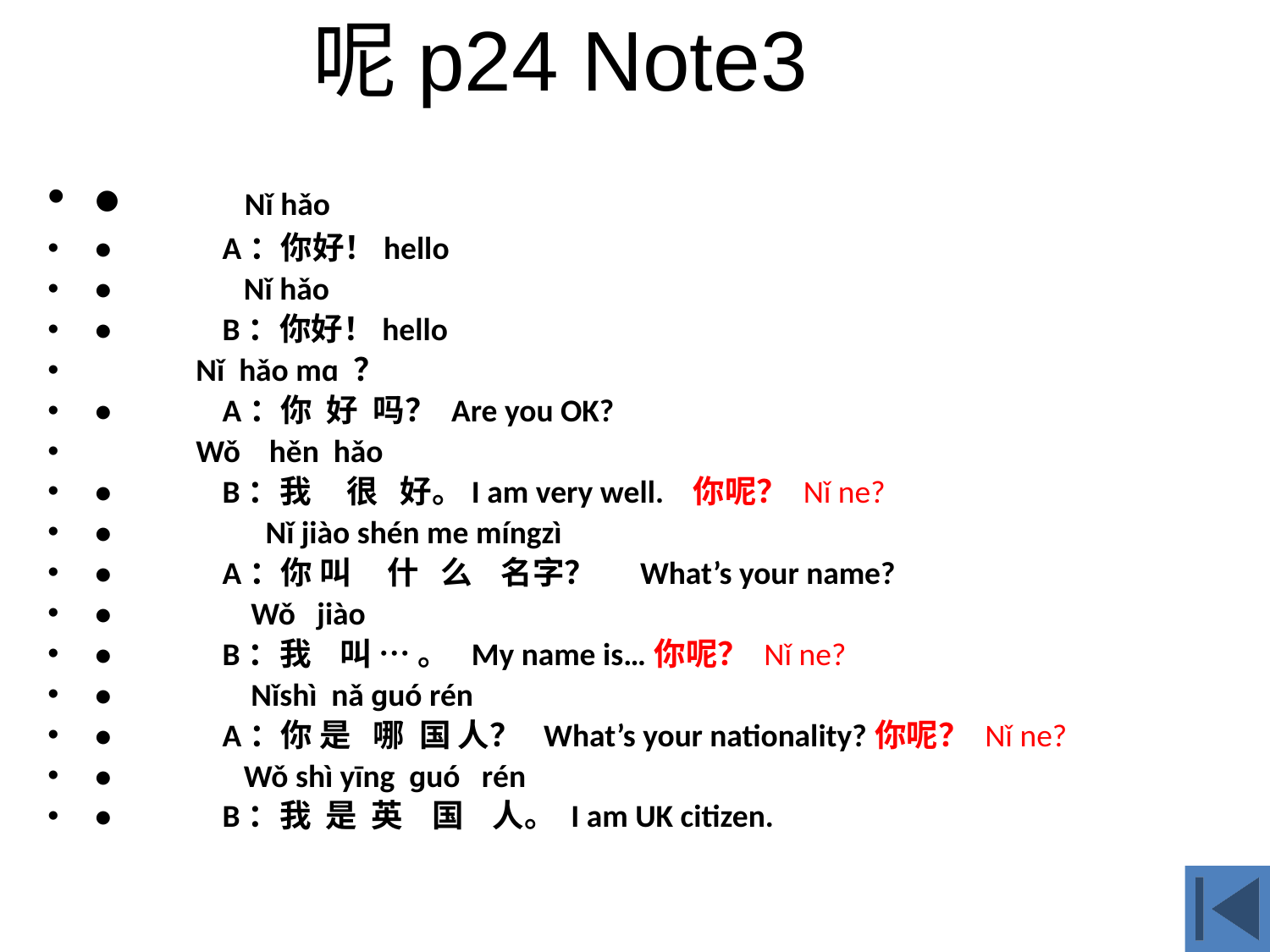

呢p24 Note3
•	  Nǐ hǎo
•	A：你好！hello
•	   Nǐ hǎo
•	B：你好！hello
              Nǐ  hǎo mɑ ？
•	A：你  好  吗？ Are you OK?
              Wǒ    hěn  hǎo
•	B：我     很   好。I am very well.   你呢？ Nǐ ne?
•	      Nǐ jiào shén me míngzì
•	A：你 叫     什   么    名字？     What’s your name?
•	    Wǒ   jiào
•	B：我    叫 … 。  My name is…你呢？ Nǐ ne?
•	    Nǐshì  nǎ ɡuó rén
•	A：你 是   哪  国 人？  What’s your nationality?你呢？ Nǐ ne?
•	   Wǒ shì yīng  ɡuó   rén
•	B：我  是  英    国    人。 I am UK citizen.